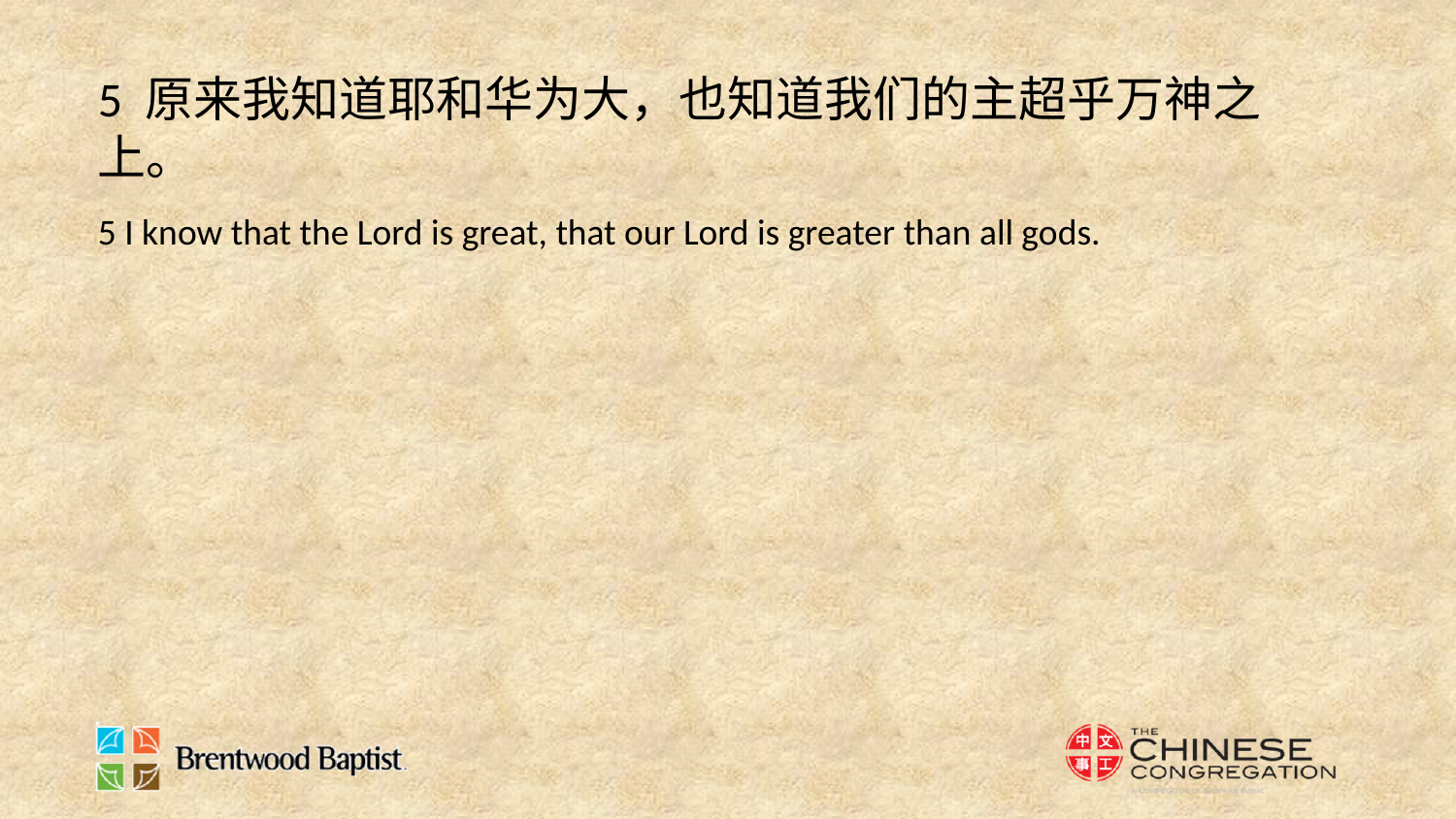

5 原来我知道耶和华为大，也知道我们的主超乎万神之上。

5 I know that the Lord is great, that our Lord is greater than all gods.